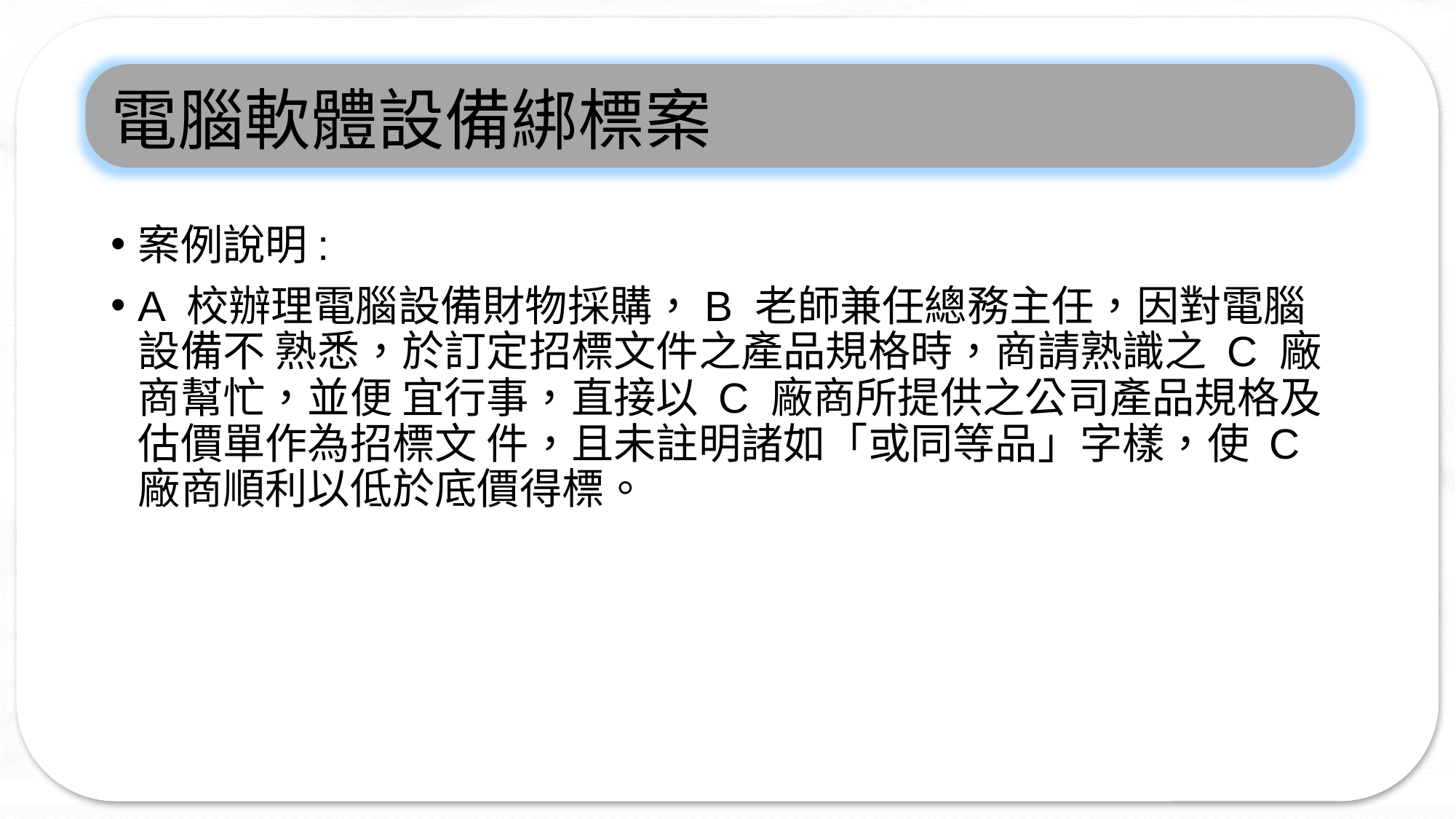

# 電腦軟體設備綁標案

案例說明:
A 校辦理電腦設備財物採購，B 老師兼任總務主任，因對電腦設備不 熟悉，於訂定招標文件之產品規格時，商請熟識之 C 廠商幫忙，並便 宜行事，直接以 C 廠商所提供之公司產品規格及估價單作為招標文 件，且未註明諸如「或同等品」字樣，使 C 廠商順利以低於底價得標。